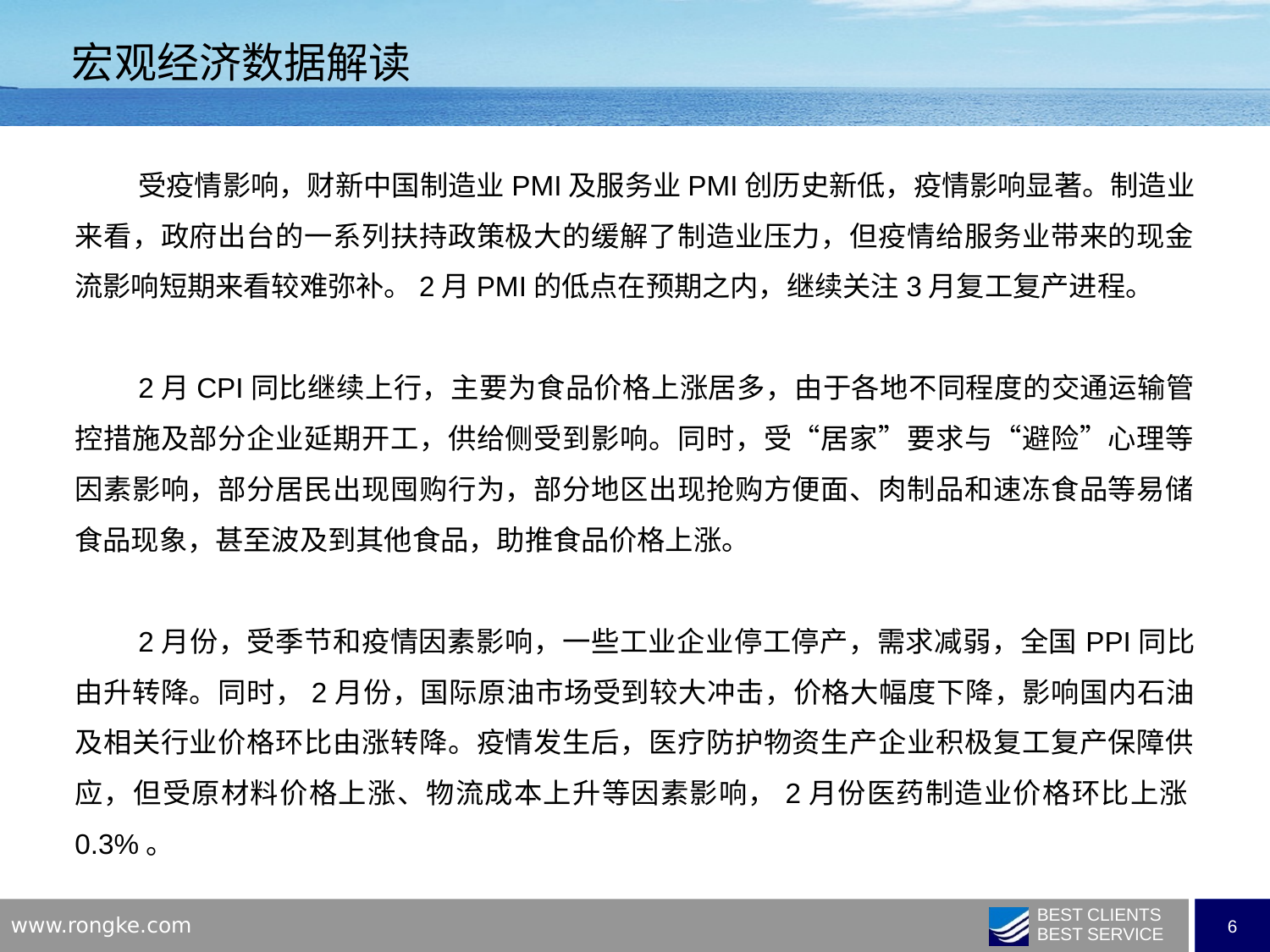

宏观经济数据解读

受疫情影响，财新中国制造业PMI及服务业PMI创历史新低，疫情影响显著。制造业来看，政府出台的一系列扶持政策极大的缓解了制造业压力，但疫情给服务业带来的现金流影响短期来看较难弥补。2月PMI的低点在预期之内，继续关注3月复工复产进程。

2月CPI同比继续上行，主要为食品价格上涨居多，由于各地不同程度的交通运输管控措施及部分企业延期开工，供给侧受到影响。同时，受“居家”要求与“避险”心理等因素影响，部分居民出现囤购行为，部分地区出现抢购方便面、肉制品和速冻食品等易储食品现象，甚至波及到其他食品，助推食品价格上涨。

2月份，受季节和疫情因素影响，一些工业企业停工停产，需求减弱，全国PPI同比由升转降。同时，2月份，国际原油市场受到较大冲击，价格大幅度下降，影响国内石油及相关行业价格环比由涨转降。疫情发生后，医疗防护物资生产企业积极复工复产保障供应，但受原材料价格上涨、物流成本上升等因素影响，2月份医药制造业价格环比上涨0.3%。